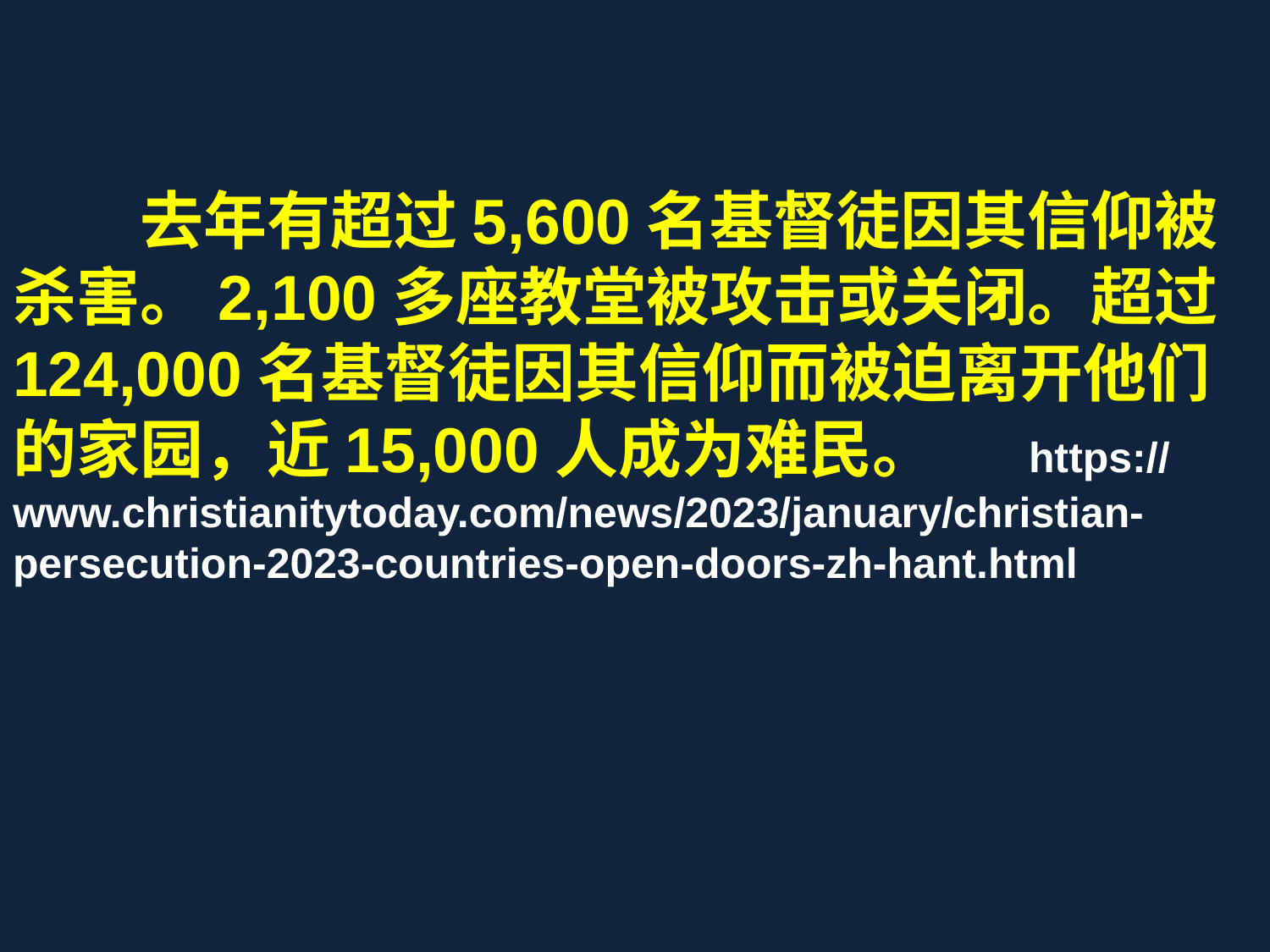

去年有超过5,600名基督徒因其信仰被杀害。2,100多座教堂被攻击或关闭。超过124,000名基督徒因其信仰而被迫离开他们的家园，近15,000人成为难民。	https://www.christianitytoday.com/news/2023/january/christian-persecution-2023-countries-open-doors-zh-hant.html